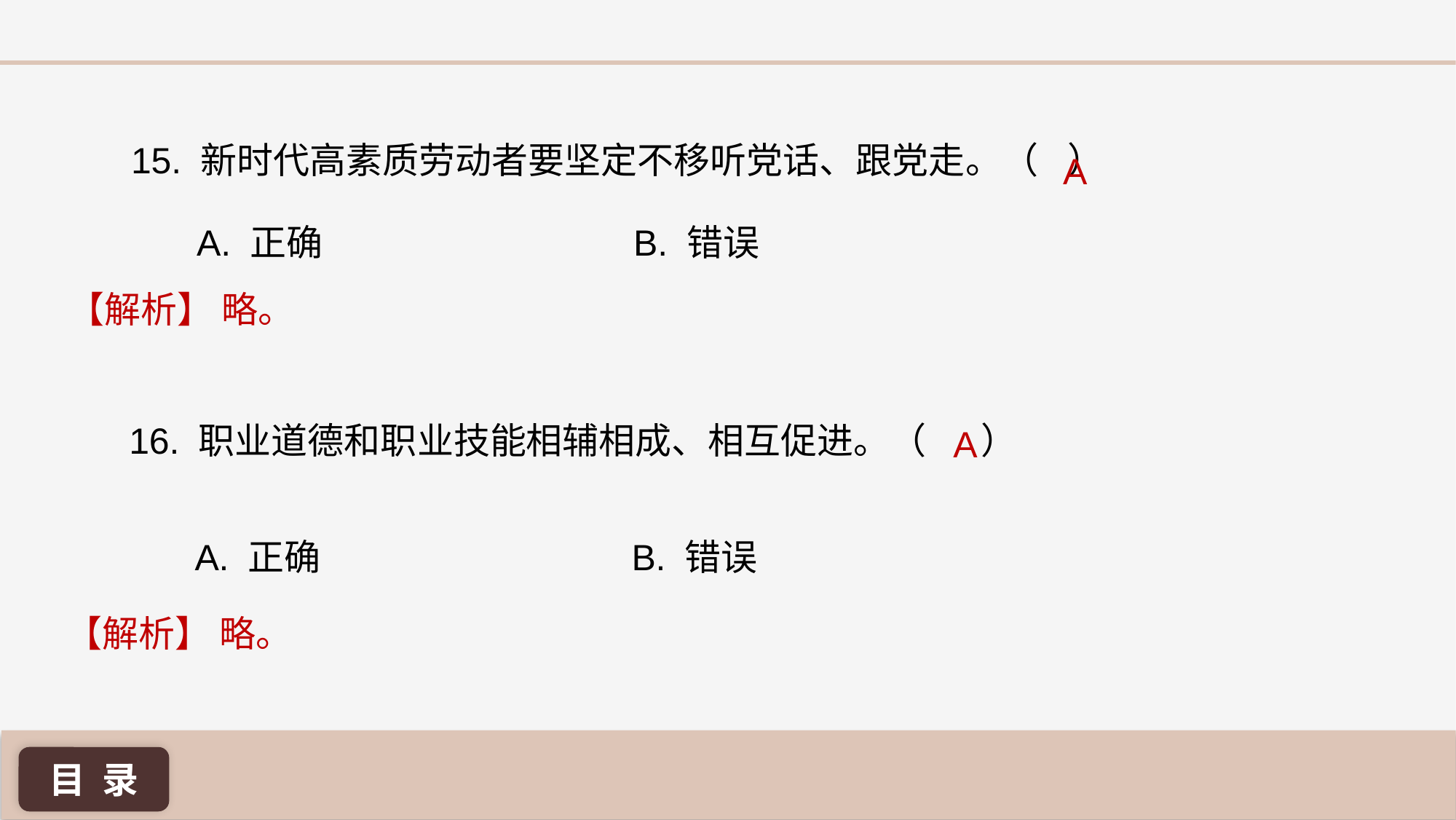

15. 新时代高素质劳动者要坚定不移听党话、跟党走。（	 ）
A
A. 正确 			B. 错误
【解析】 略。
16. 职业道德和职业技能相辅相成、相互促进。（ 	    ）
A
A. 正确 			B. 错误
【解析】 略。